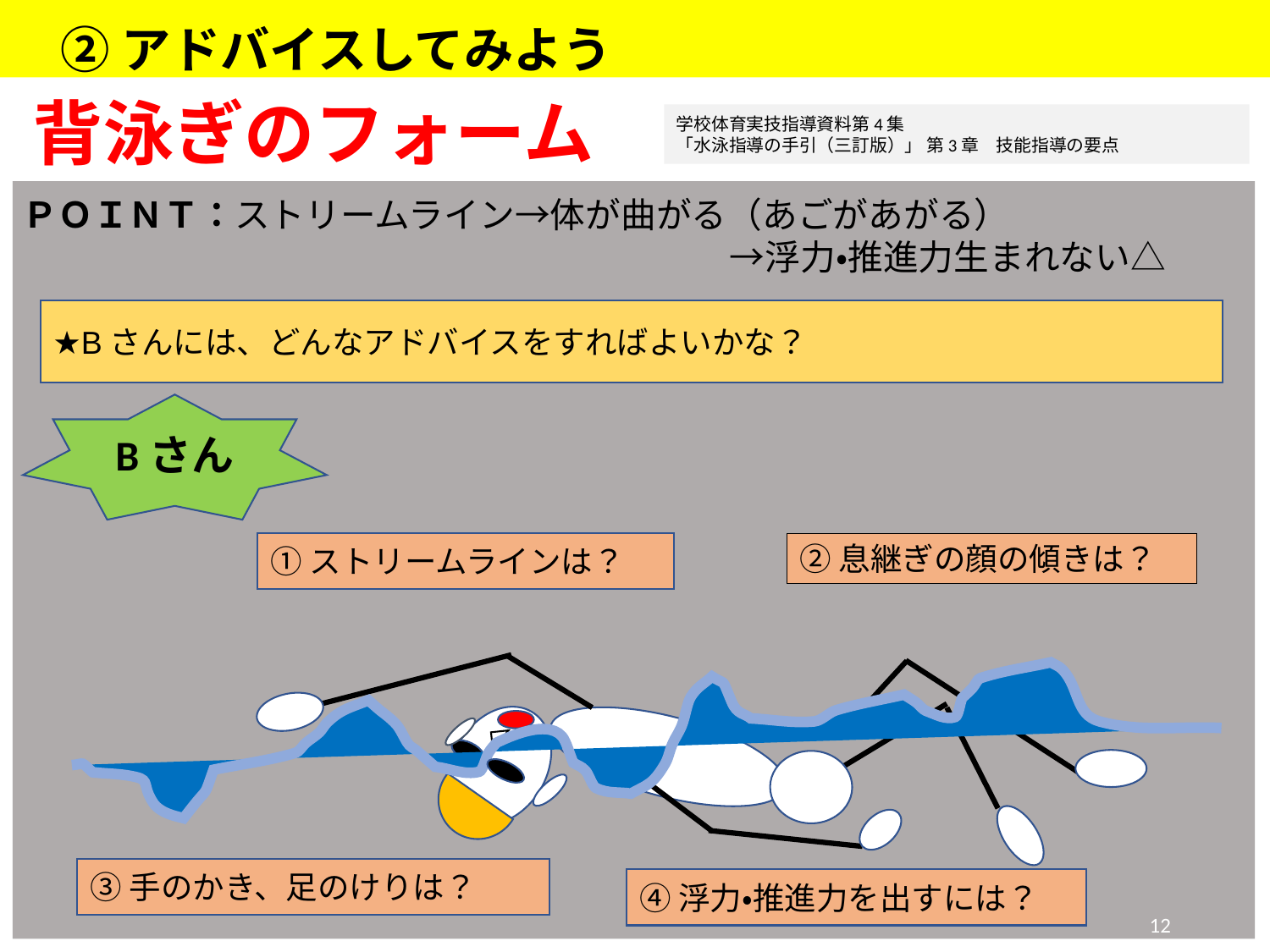

②アドバイスしてみよう
背泳ぎのフォーム
学校体育実技指導資料第4集
「水泳指導の手引（三訂版）」 第3章　技能指導の要点

ＰＯＩＮＴ：ストリームライン→体が曲がる（あごがあがる）
　　　　　　　　　　　　　　　　　　　　→浮力・推進力生まれない△
★Bさんには、どんなアドバイスをすればよいかな？
Bさん
①ストリームラインは？
②息継ぎの顔の傾きは？

③手のかき、足のけりは？
④浮力・推進力を出すには？
12